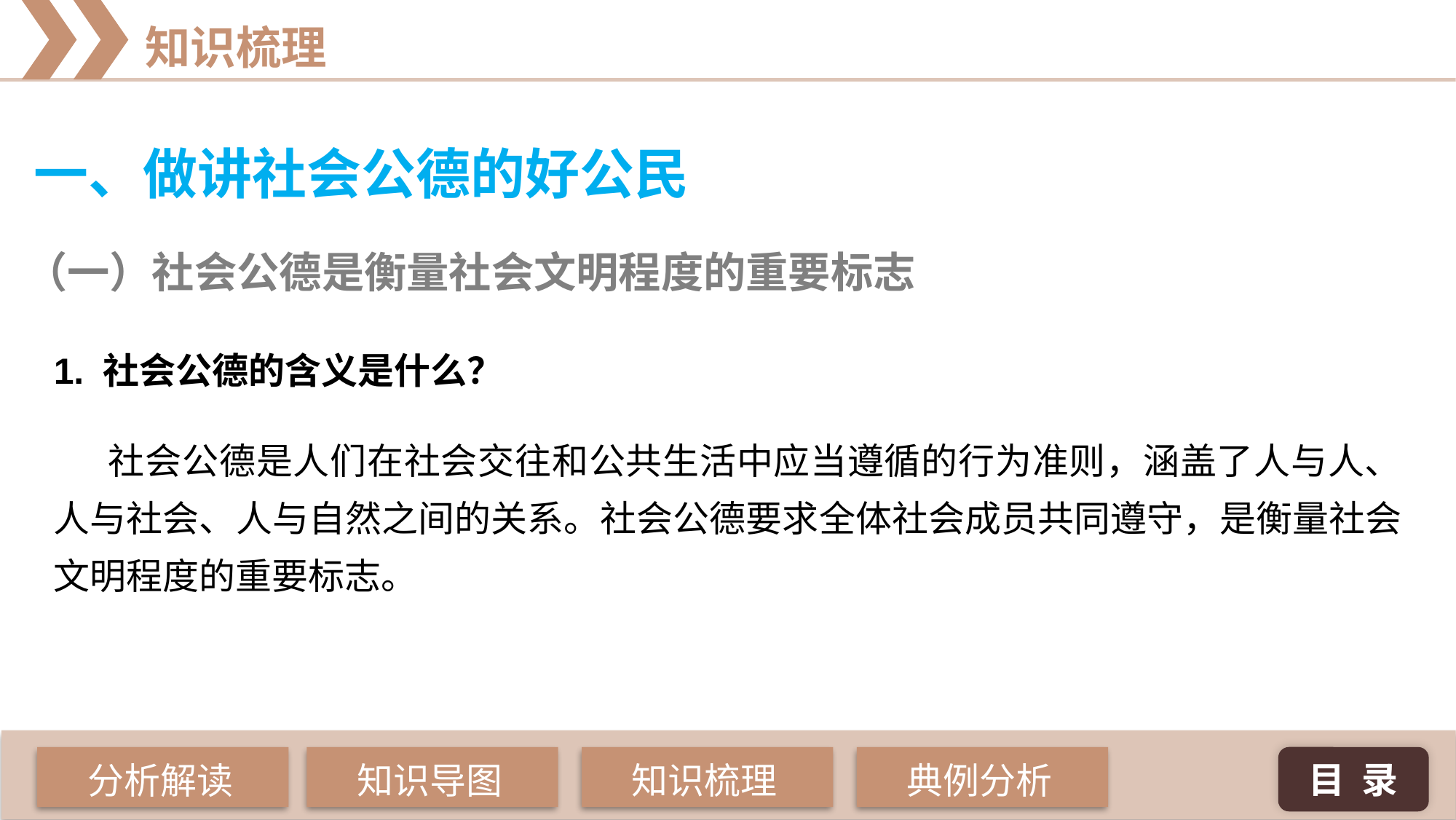

一、做讲社会公德的好公民
（一）社会公德是衡量社会文明程度的重要标志
1. 社会公德的含义是什么？
社会公德是人们在社会交往和公共生活中应当遵循的行为准则，涵盖了人与人、人与社会、人与自然之间的关系。社会公德要求全体社会成员共同遵守，是衡量社会文明程度的重要标志。